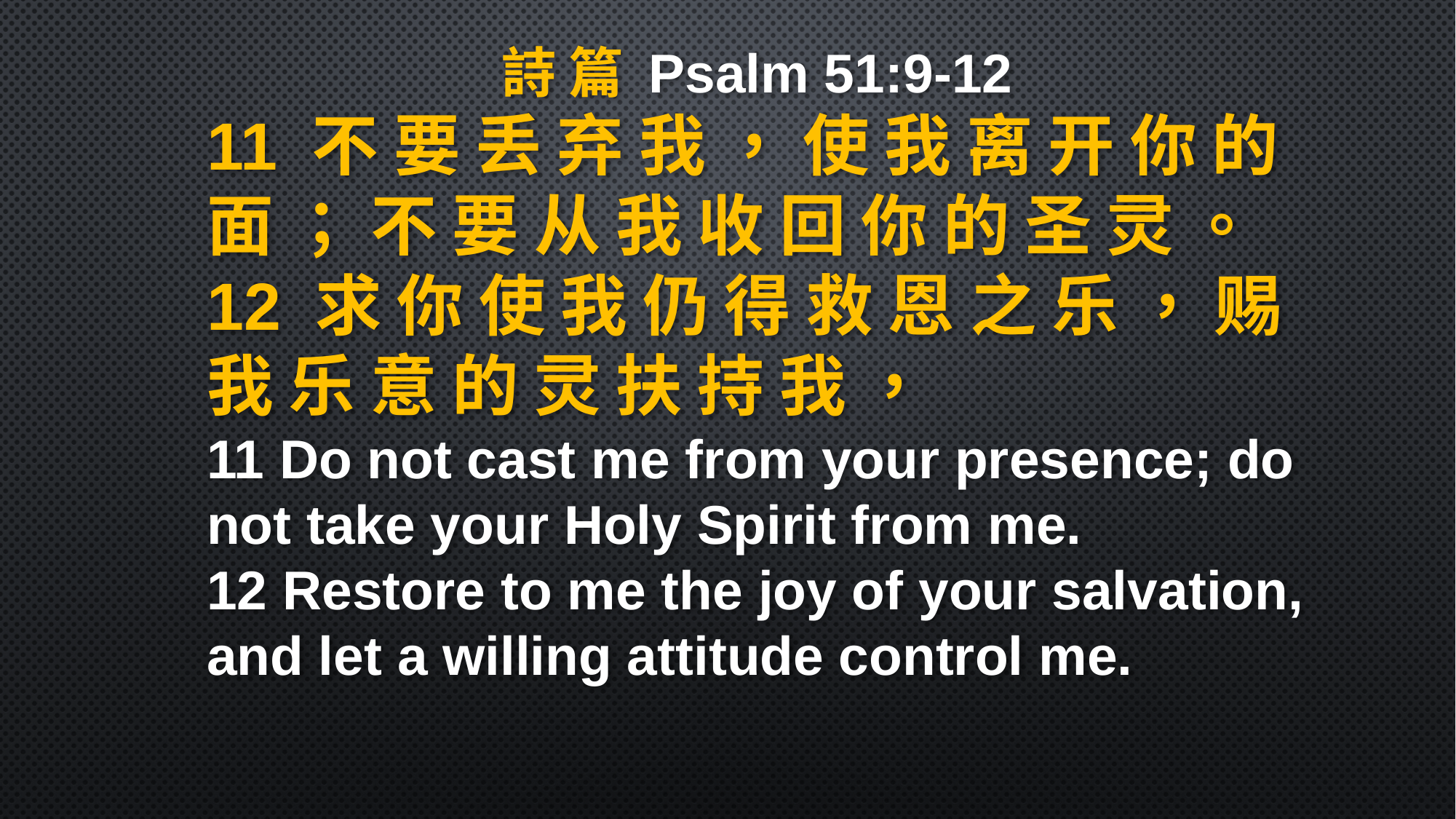

詩 篇 Psalm 51:9-12
11 不 要 丢 弃 我 ， 使 我 离 开 你 的 面 ； 不 要 从 我 收 回 你 的 圣 灵 。
12 求 你 使 我 仍 得 救 恩 之 乐 ， 赐 我 乐 意 的 灵 扶 持 我 ，
11 Do not cast me from your presence; do not take your Holy Spirit from me.
12 Restore to me the joy of your salvation, and let a willing attitude control me.